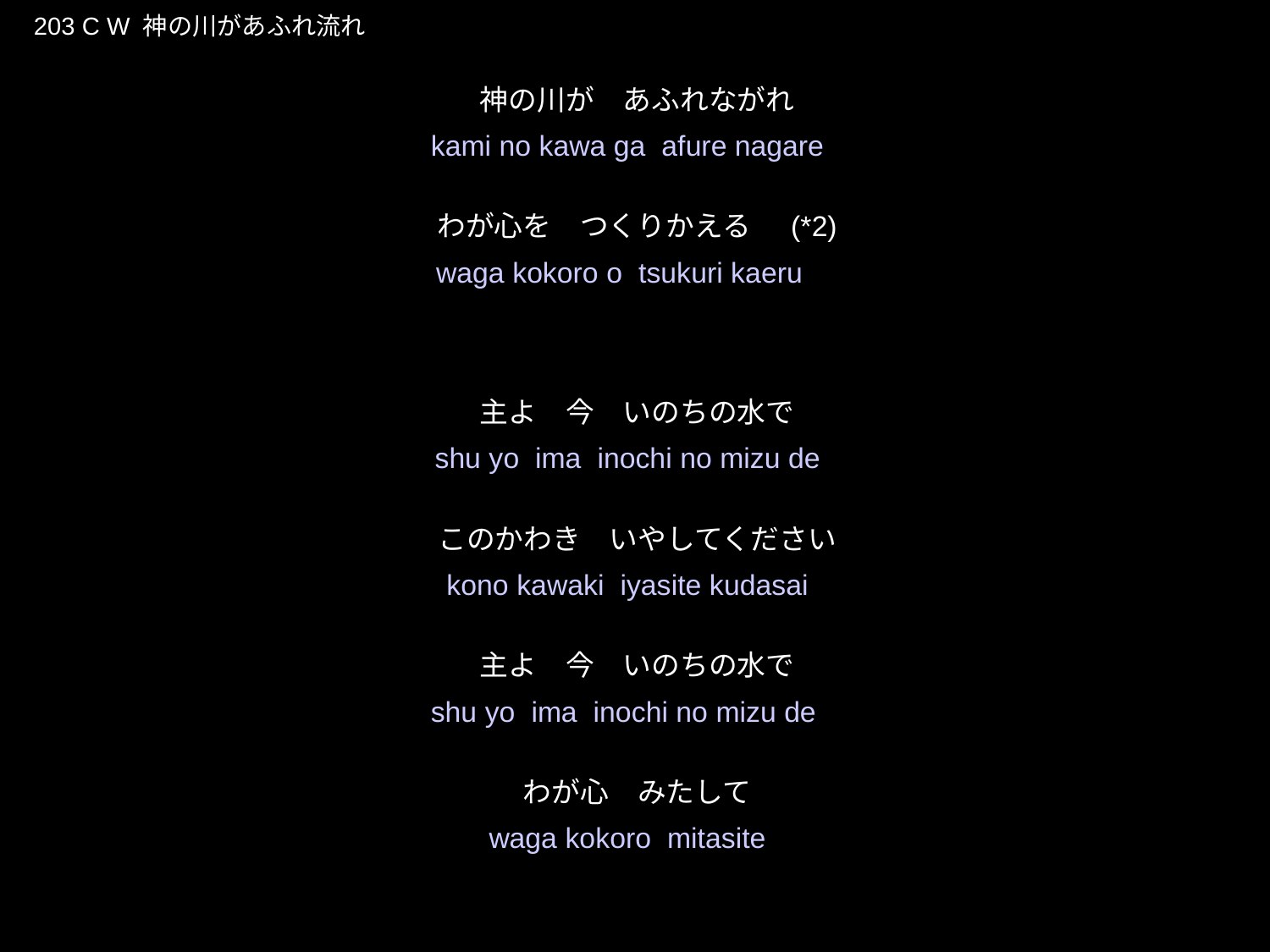

かみのかわがあふれながれ
★W
203 C W 神の川があふれ流れ
神の川が　あふれながれ
わが心を　つくりかえる　(*2)
主よ　今　いのちの水で
このかわき　いやしてください
主よ　今　いのちの水で
わが心　みたして
★２
kami no kawa ga  afure nagare
waga kokoro o  tsukuri kaeru
shu yo  ima  inochi no mizu de
kono kawaki  iyasite kudasai
shu yo  ima  inochi no mizu de
waga kokoro  mitasite